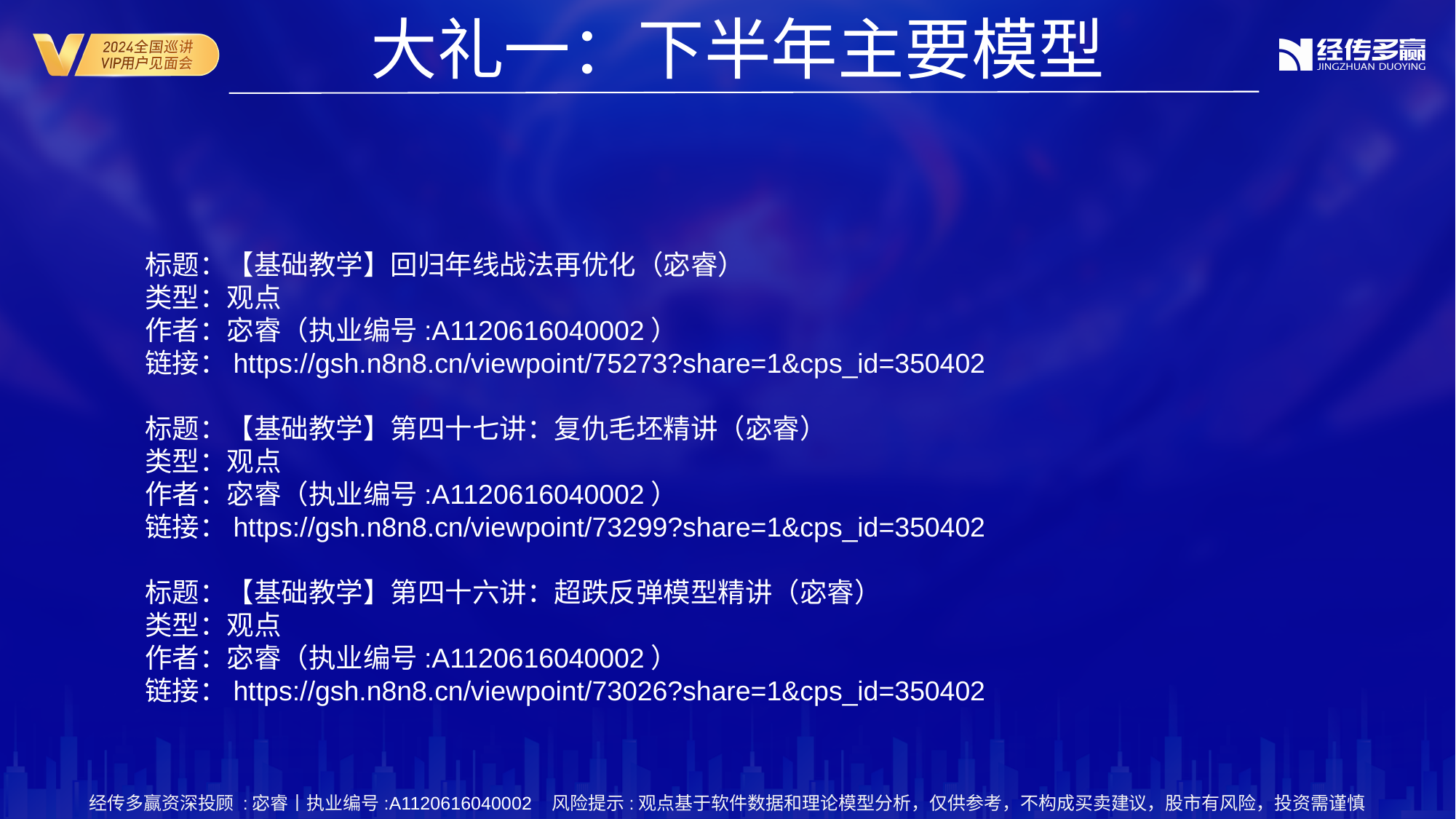

大礼一：下半年主要模型
标题：【基础教学】回归年线战法再优化（宓睿）
类型：观点
作者：宓睿（执业编号:A1120616040002）
链接：https://gsh.n8n8.cn/viewpoint/75273?share=1&cps_id=350402

标题：【基础教学】第四十七讲：复仇毛坯精讲（宓睿）
类型：观点
作者：宓睿（执业编号:A1120616040002）
链接：https://gsh.n8n8.cn/viewpoint/73299?share=1&cps_id=350402

标题：【基础教学】第四十六讲：超跌反弹模型精讲（宓睿）
类型：观点
作者：宓睿（执业编号:A1120616040002）
链接：https://gsh.n8n8.cn/viewpoint/73026?share=1&cps_id=350402
经传多赢资深投顾 :宓睿丨执业编号:A1120616040002   风险提示:观点基于软件数据和理论模型分析，仅供参考，不构成买卖建议，股市有风险，投资需谨慎